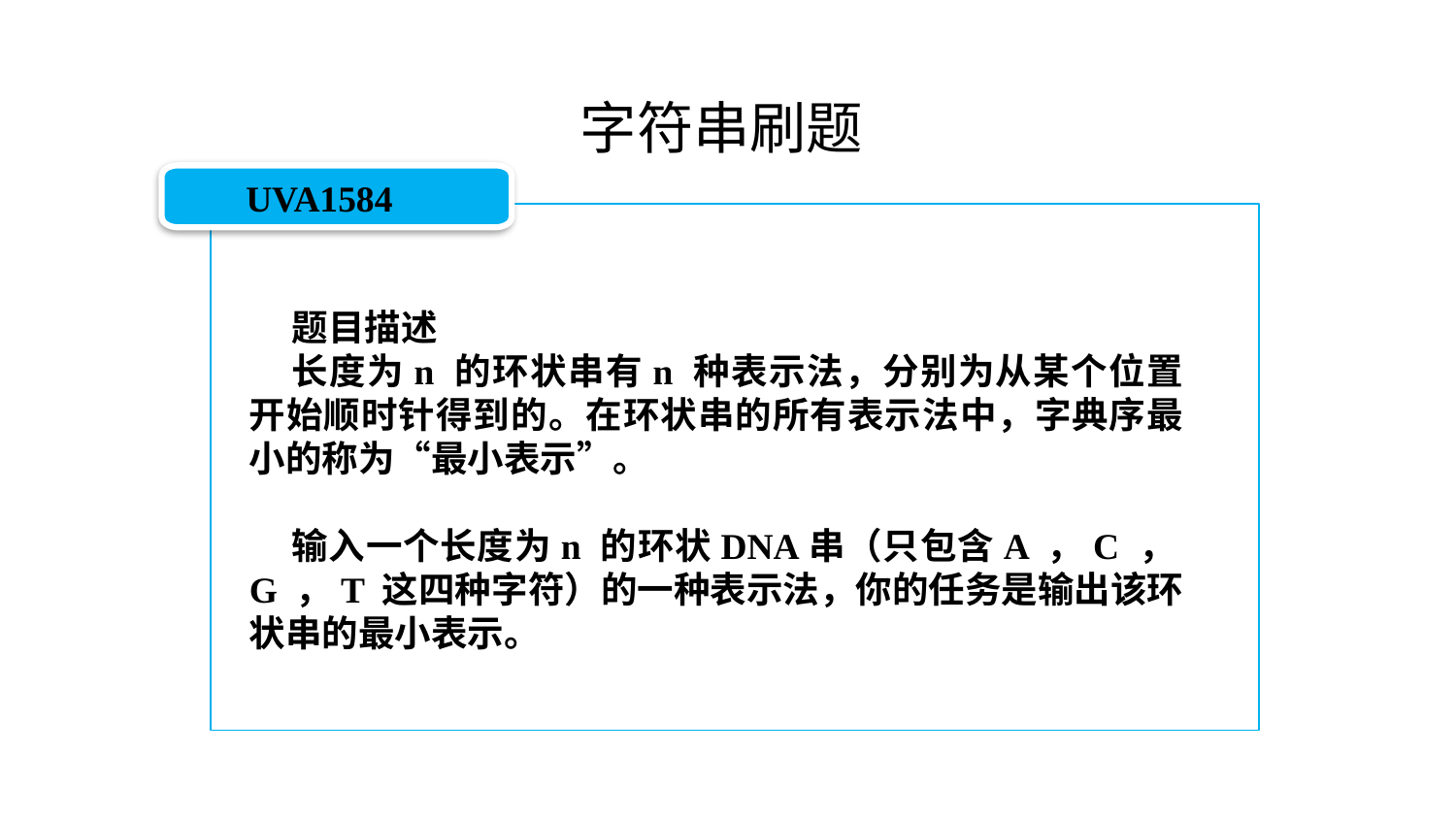

字符串刷题

UVA1584
题目描述
长度为n 的环状串有n 种表示法，分别为从某个位置开始顺时针得到的。在环状串的所有表示法中，字典序最小的称为“最小表示”。

输入一个长度为n 的环状DNA串（只包含A ，C ，G ，T 这四种字符）的一种表示法，你的任务是输出该环状串的最小表示。

6